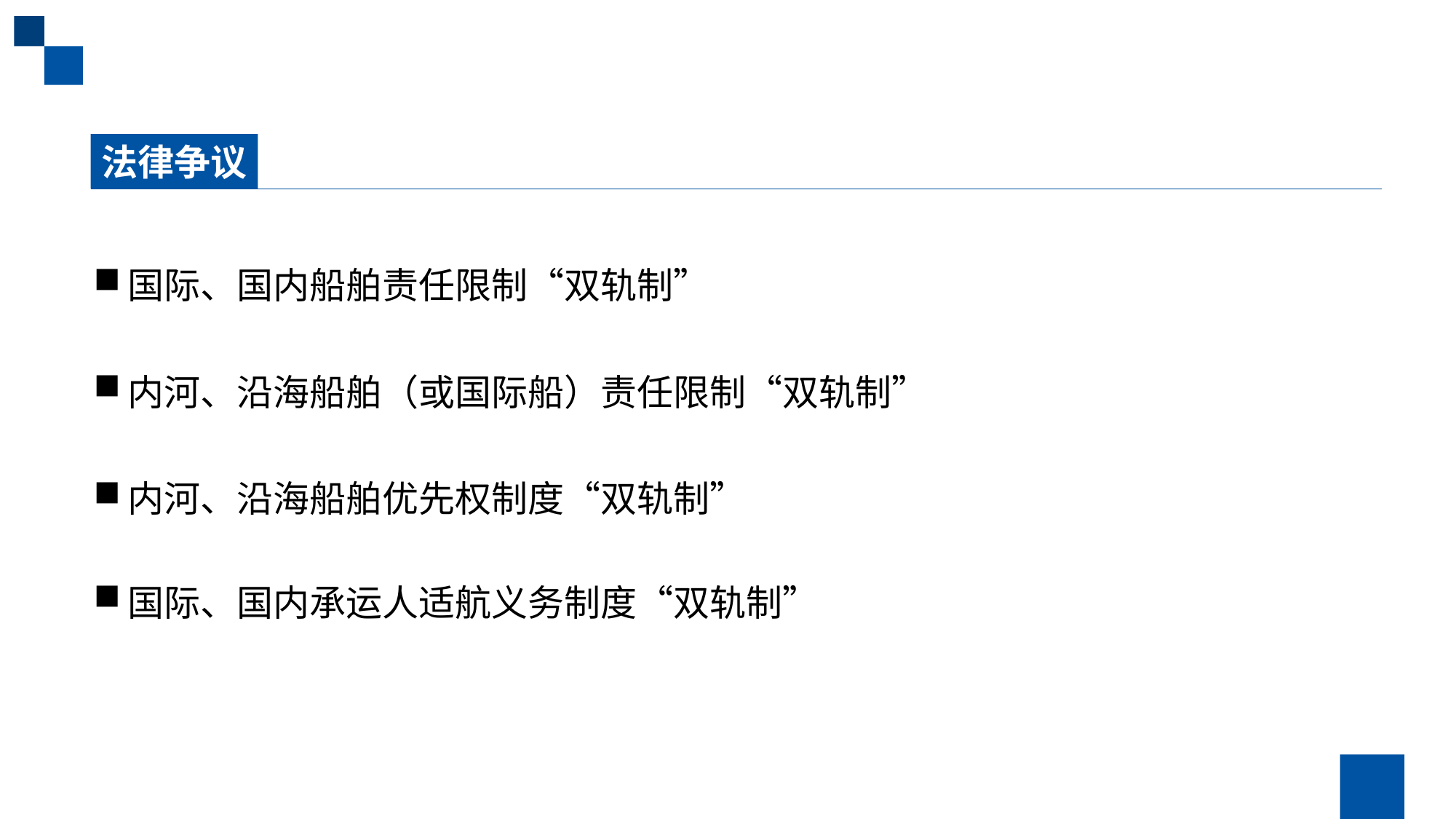

法律争议
国际、国内船舶责任限制“双轨制”
内河、沿海船舶（或国际船）责任限制“双轨制”
内河、沿海船舶优先权制度“双轨制”
国际、国内承运人适航义务制度“双轨制”